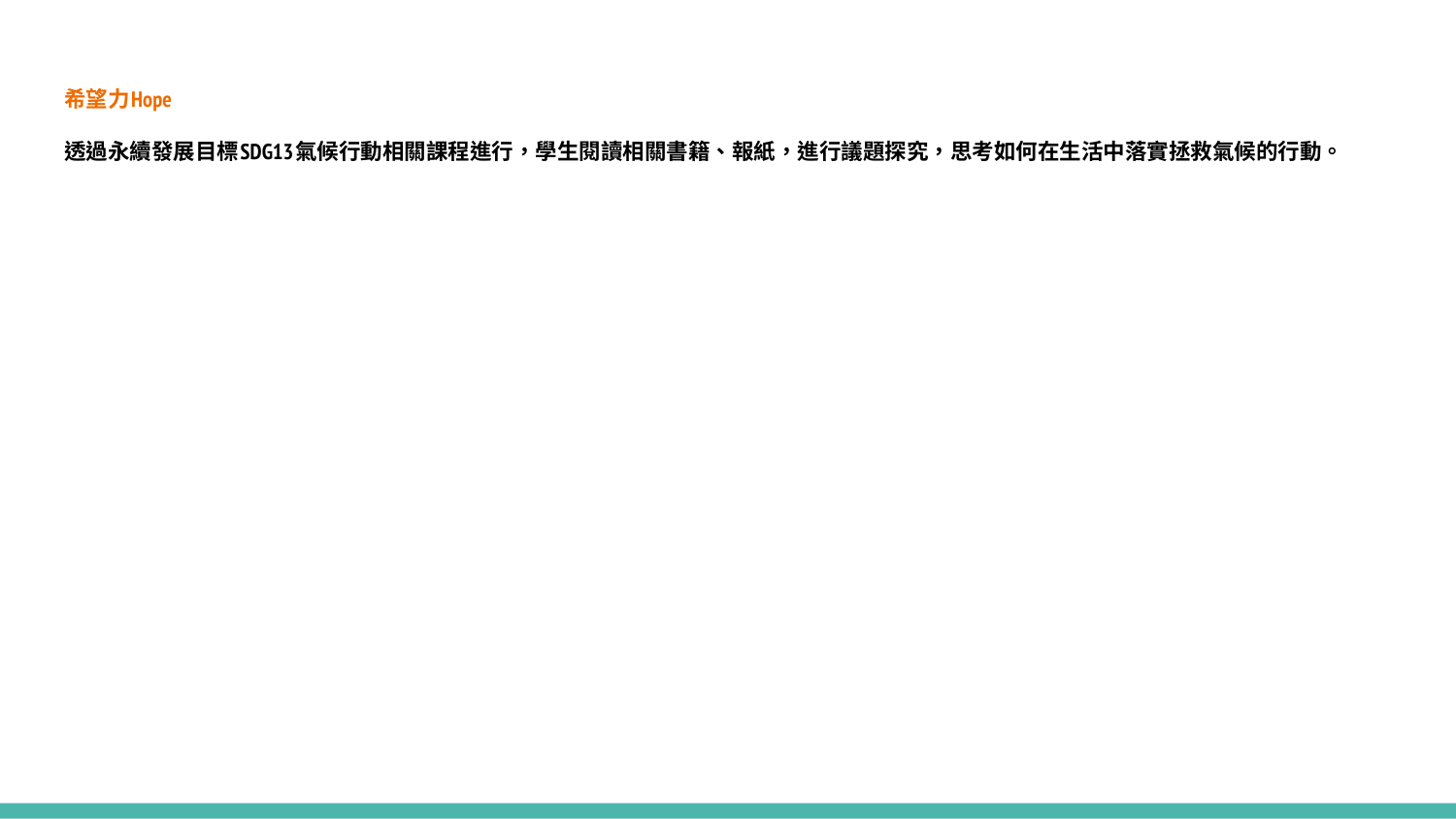

# 希望力Hope

透過永續發展目標SDG13氣候行動相關課程進行，學生閱讀相關書籍、報紙，進行議題探究，思考如何在生活中落實拯救氣候的行動。